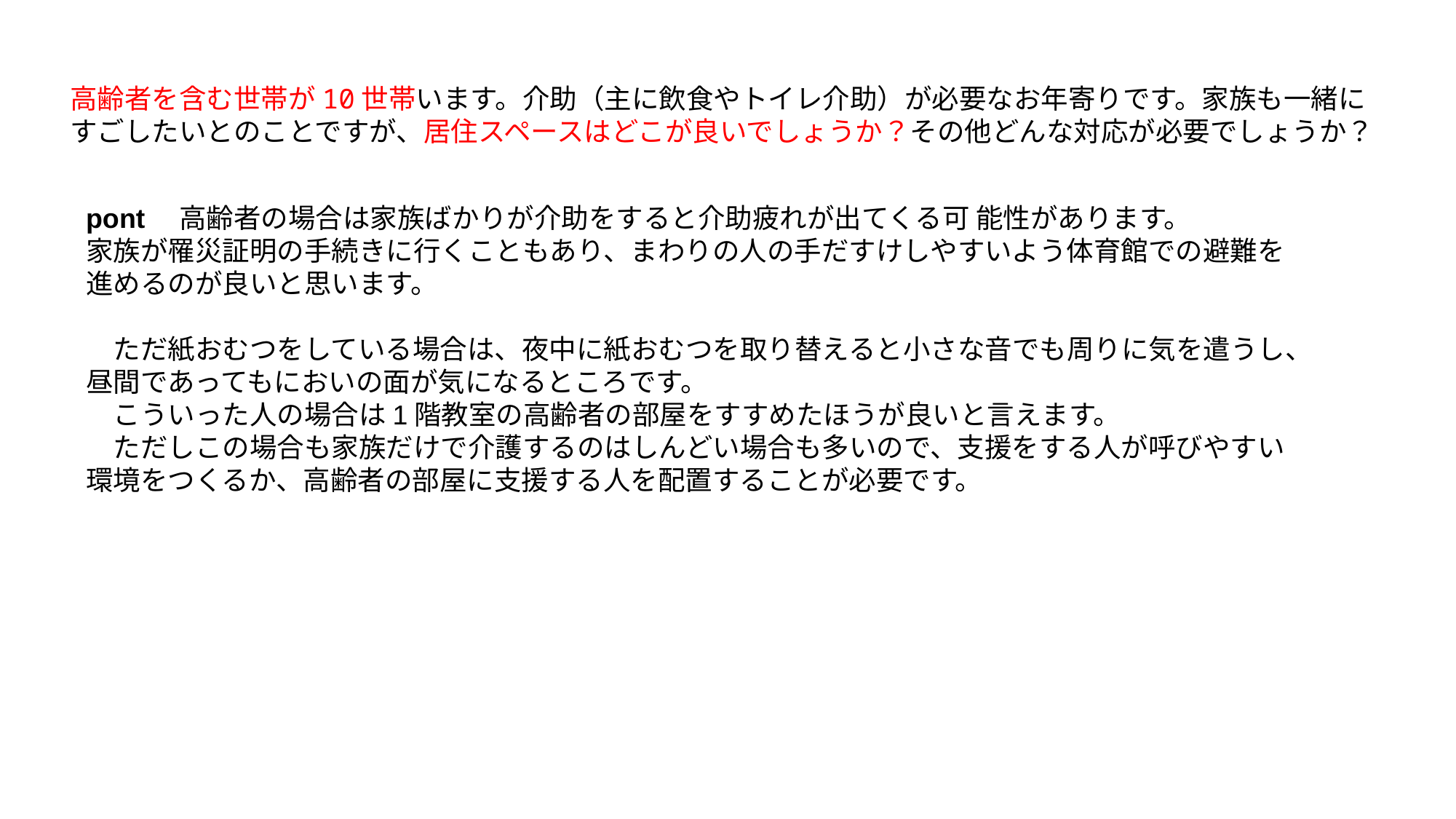

高齢者を含む世帯が10世帯います。介助（主に飲食やトイレ介助）が必要なお年寄りです。家族も一緒にすごしたいとのことですが、居住スペースはどこが良いでしょうか？その他どんな対応が必要でしょうか？
pont　高齢者の場合は家族ばかりが介助をすると介助疲れが出てくる可 能性があります。
家族が罹災証明の手続きに行くこともあり、まわりの人の手だすけしやすいよう体育館での避難を進めるのが良いと思います。

　ただ紙おむつをしている場合は、夜中に紙おむつを取り替えると小さな音でも周りに気を遣うし、昼間であってもにおいの面が気になるところです。
　こういった人の場合は1階教室の高齢者の部屋をすすめたほうが良いと言えます。
　ただしこの場合も家族だけで介護するのはしんどい場合も多いので、支援をする人が呼びやすい環境をつくるか、高齢者の部屋に支援する人を配置することが必要です。